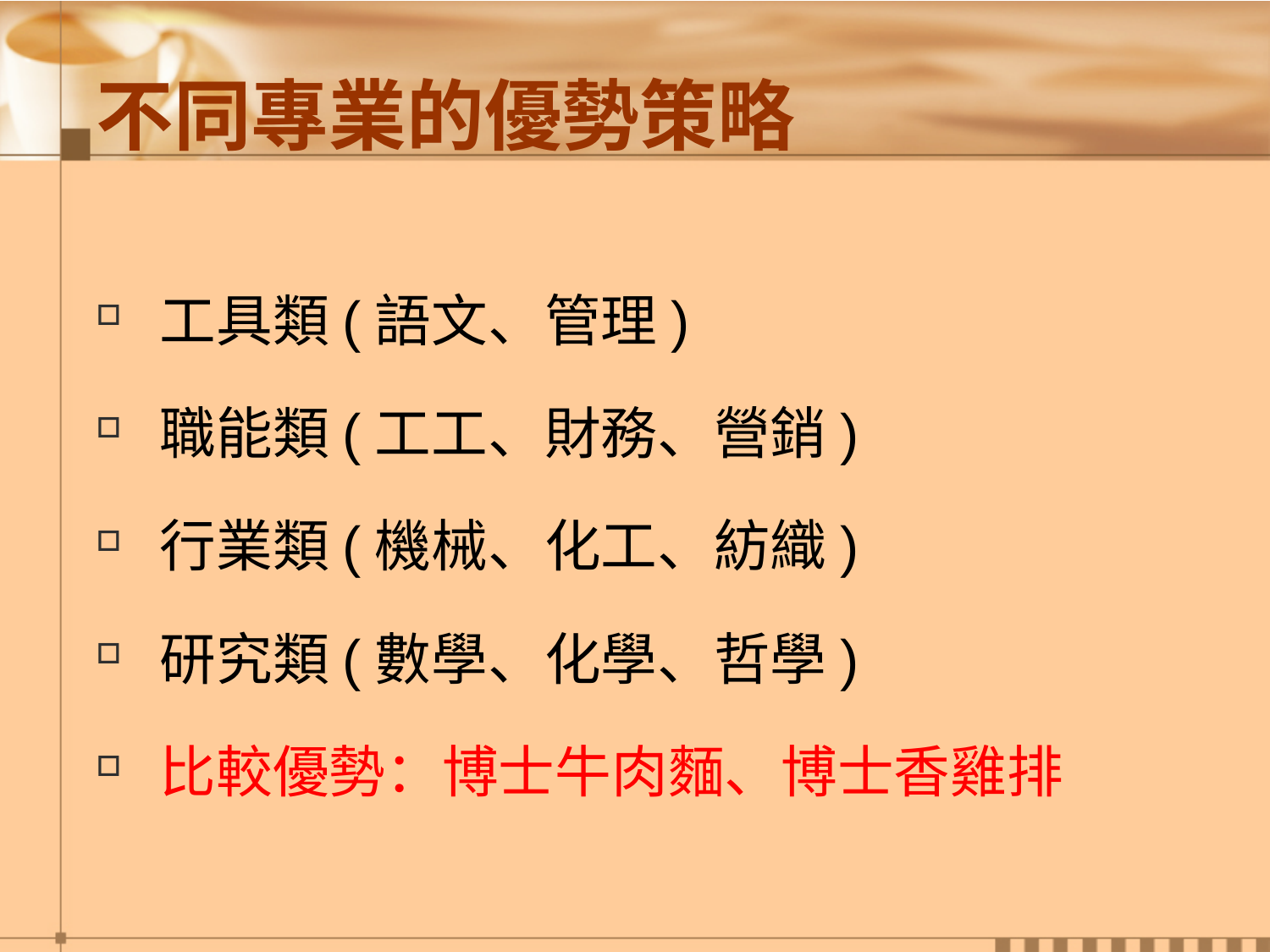

不同專業的優勢策略
工具類(語文、管理)
職能類(工工、財務、營銷)
行業類(機械、化工、紡織)
研究類(數學、化學、哲學)
比較優勢：博士牛肉麵、博士香雞排